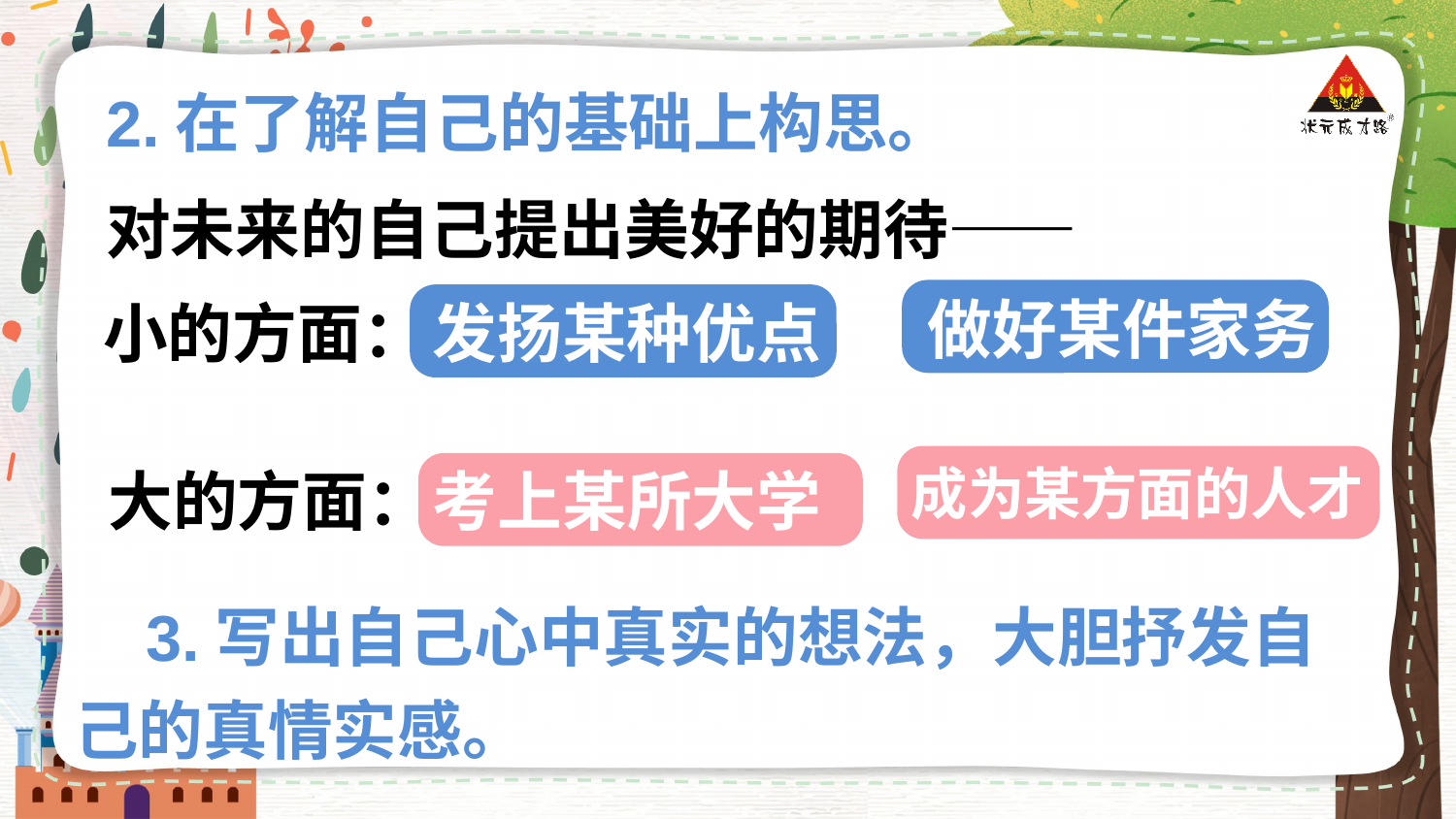

2.在了解自己的基础上构思。
对未来的自己提出美好的期待——

做好某件家务

发扬某种优点
点
小的方面：

成为某方面的人才

考上某所大学
大的方面：
    3.写出自己心中真实的想法，大胆抒发自己的真情实感。